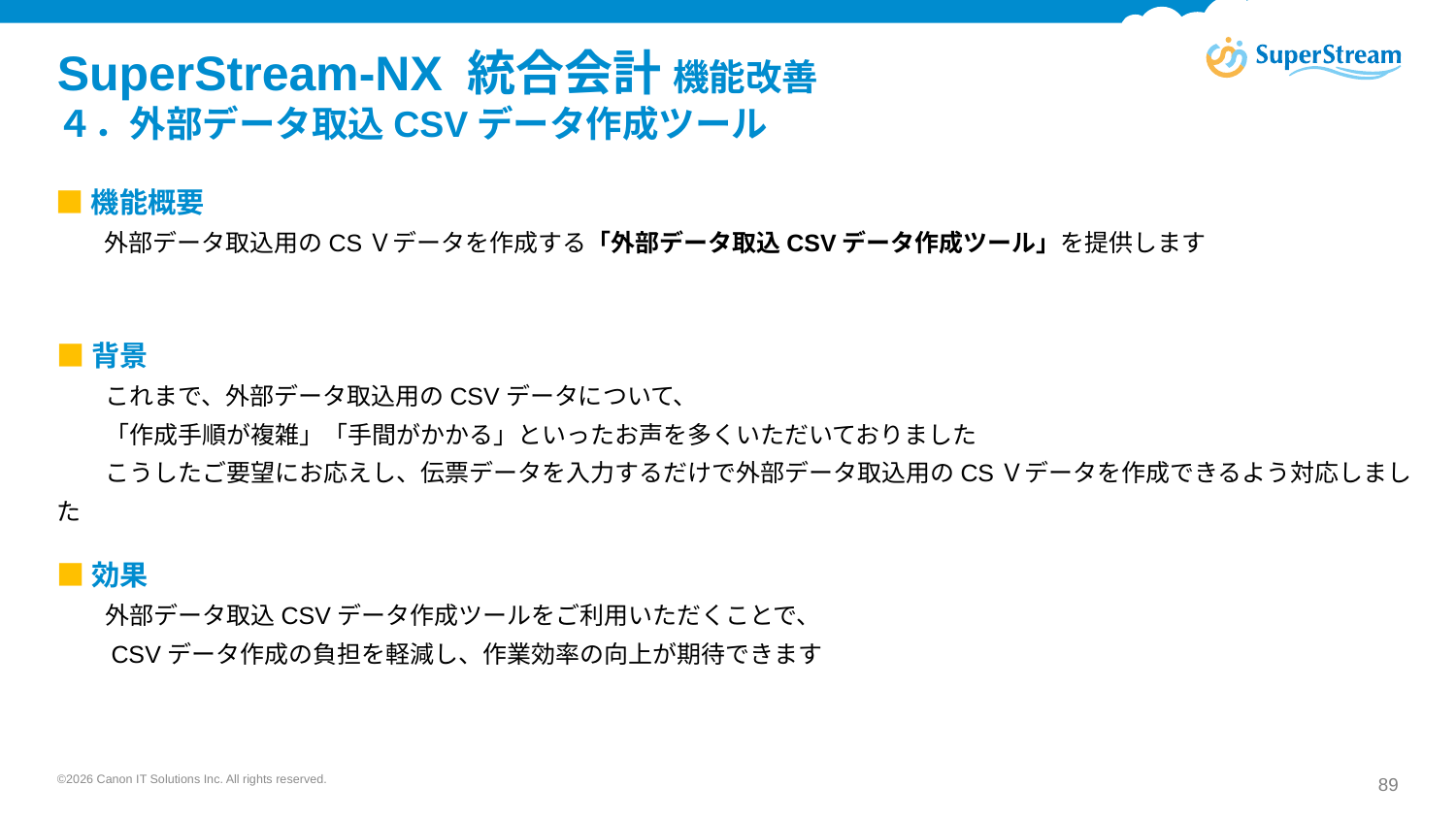

# SuperStream-NX 統合会計 機能改善 ４．外部データ取込CSVデータ作成ツール
■機能概要
　　外部データ取込用のCSＶデータを作成する「外部データ取込CSVデータ作成ツール」を提供します

■背景
　　これまで、外部データ取込用のCSVデータについて、
　　「作成手順が複雑」「手間がかかる」といったお声を多くいただいておりました
　　こうしたご要望にお応えし、伝票データを入力するだけで外部データ取込用のCSＶデータを作成できるよう対応しました
■効果
　　外部データ取込CSVデータ作成ツールをご利用いただくことで、
　　CSVデータ作成の負担を軽減し、作業効率の向上が期待できます
©2026 Canon IT Solutions Inc. All rights reserved.
89